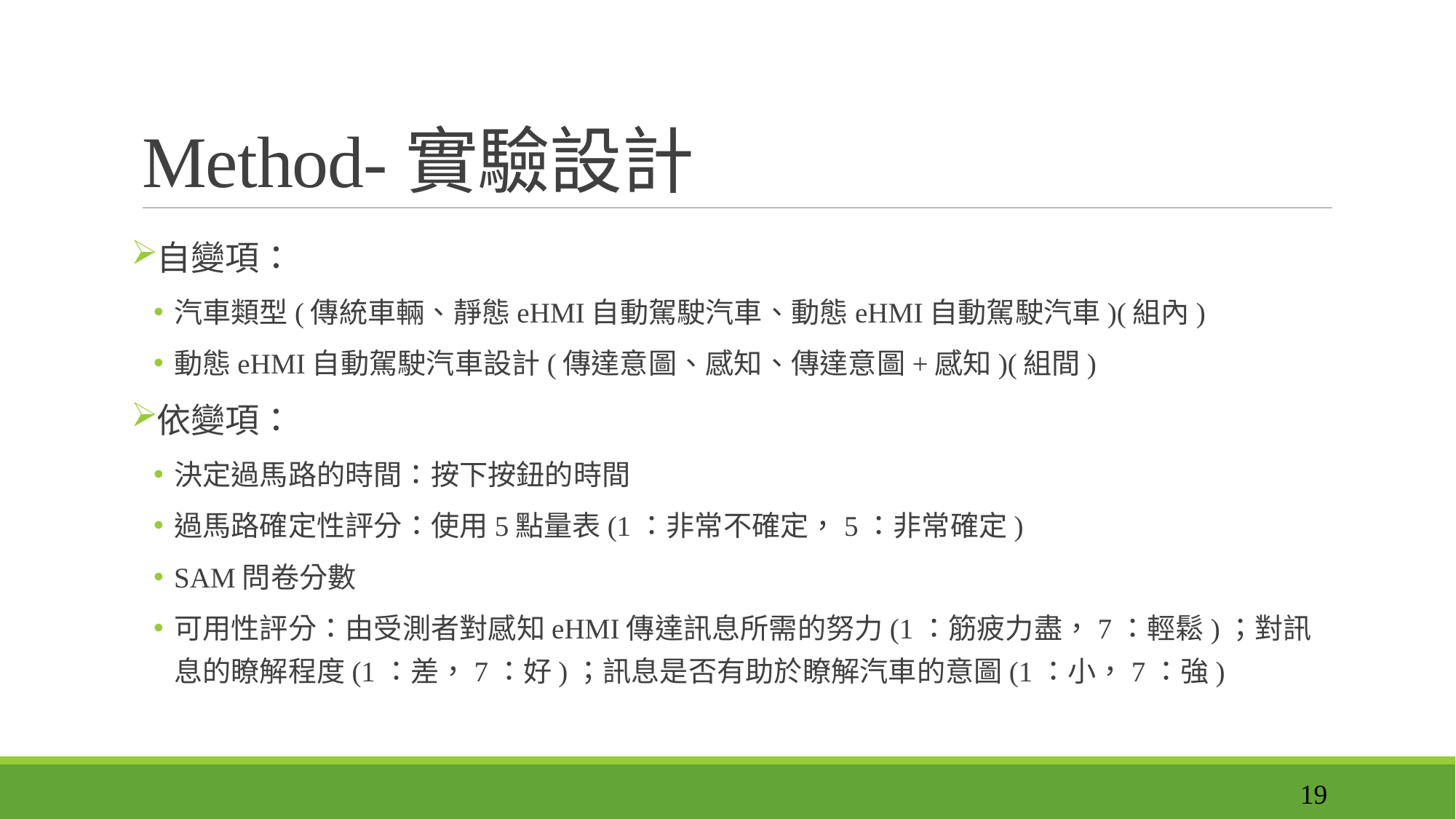

# Method-實驗設計
自變項：
汽車類型(傳統車輛、靜態eHMI自動駕駛汽車、動態eHMI自動駕駛汽車)(組內)
動態eHMI自動駕駛汽車設計(傳達意圖、感知、傳達意圖+感知)(組間)
依變項：
決定過馬路的時間：按下按鈕的時間
過馬路確定性評分：使用5點量表(1：非常不確定，5：非常確定)
SAM問卷分數
可用性評分：由受測者對感知eHMI傳達訊息所需的努力(1：筋疲力盡，7：輕鬆)；對訊息的瞭解程度(1：差，7：好)；訊息是否有助於瞭解汽車的意圖(1：小，7：強)
19